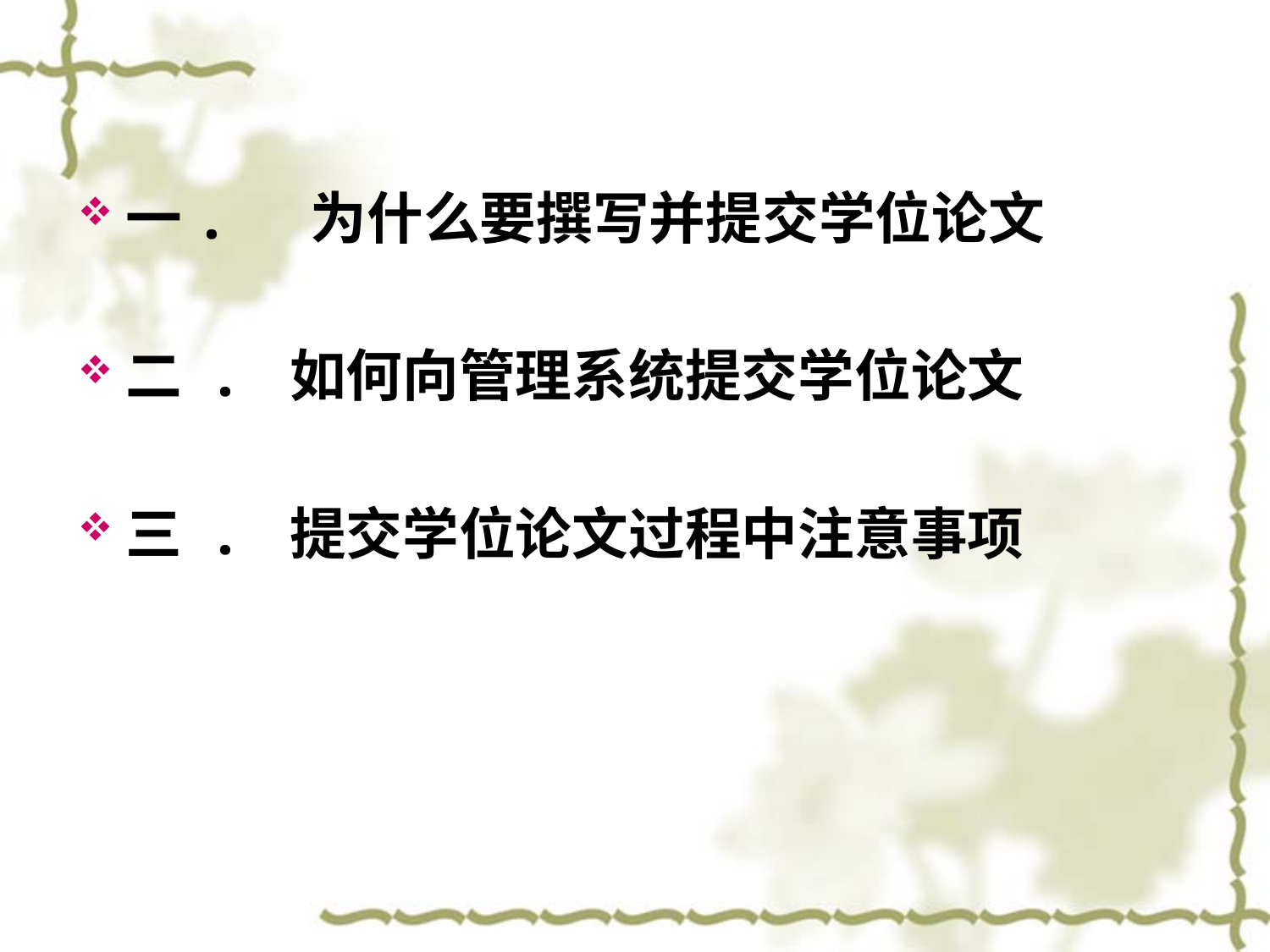

一.  为什么要撰写并提交学位论文

二 . 如何向管理系统提交学位论文

三 . 提交学位论文过程中注意事项